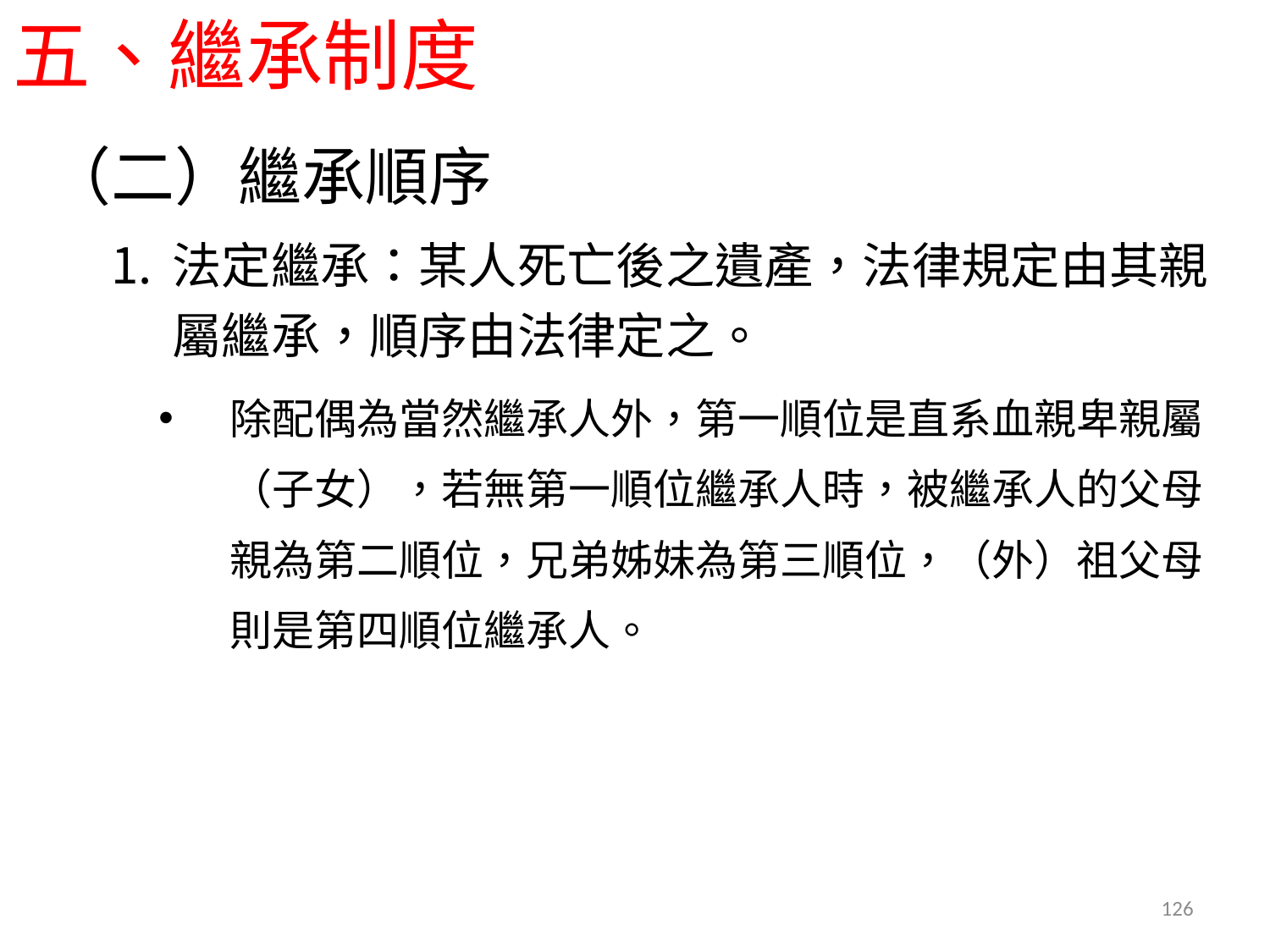

# 五、繼承制度
（二）繼承順序
法定繼承：某人死亡後之遺產，法律規定由其親屬繼承，順序由法律定之。
除配偶為當然繼承人外，第一順位是直系血親卑親屬（子女），若無第一順位繼承人時，被繼承人的父母親為第二順位，兄弟姊妹為第三順位，（外）祖父母則是第四順位繼承人。

126